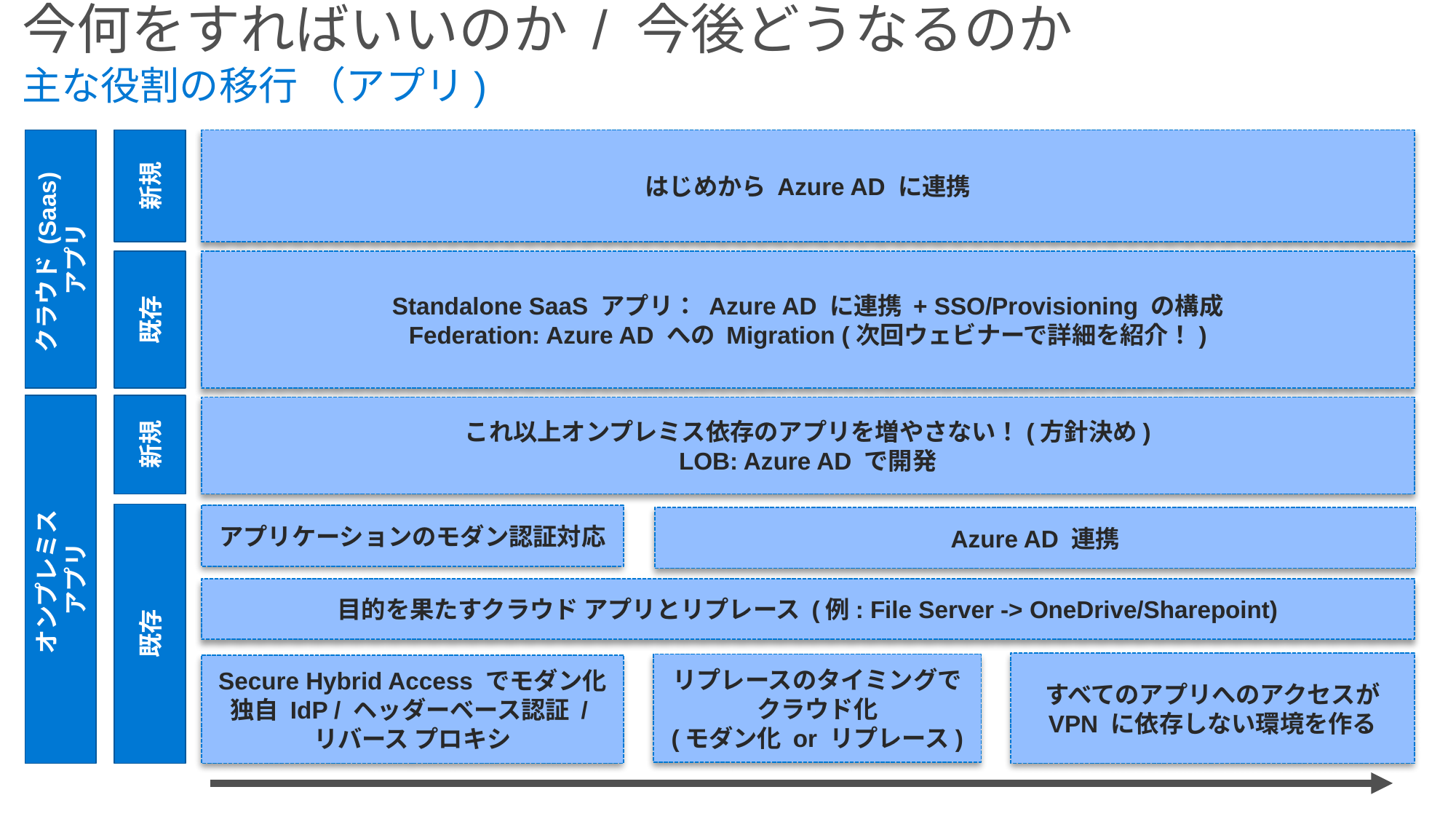

今何をすればいいのか / 今後どうなるのか
主な役割の移行 （アプリ)
はじめから Azure AD に連携
新規
クラウド (Saas)
アプリ
Standalone SaaS アプリ： Azure AD に連携 + SSO/Provisioning の構成
Federation: Azure AD への Migration (次回ウェビナーで詳細を紹介！)
既存
これ以上オンプレミス依存のアプリを増やさない！(方針決め)
LOB: Azure AD で開発
新規
アプリケーションのモダン認証対応
Azure AD 連携
オンプレミス
アプリ
目的を果たすクラウド アプリとリプレース (例: File Server -> OneDrive/Sharepoint)
既存
すべてのアプリへのアクセスが VPN に依存しない環境を作る
リプレースのタイミングでクラウド化
(モダン化 or リプレース)
Secure Hybrid Access でモダン化
独自 IdP / ヘッダーベース認証 /
リバース プロキシ